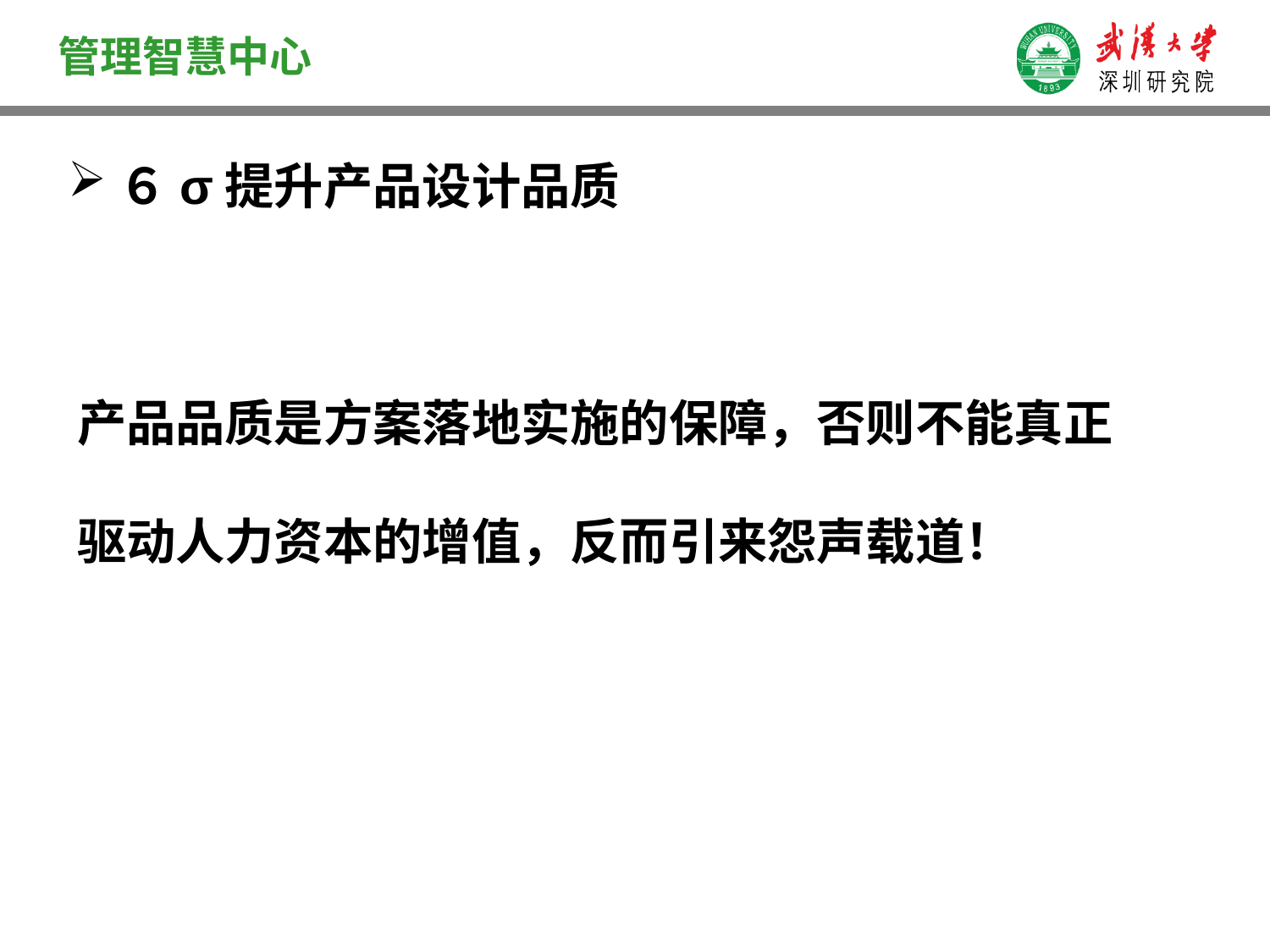

# ６σ提升产品设计品质
产品品质是方案落地实施的保障，否则不能真正驱动人力资本的增值，反而引来怨声载道！